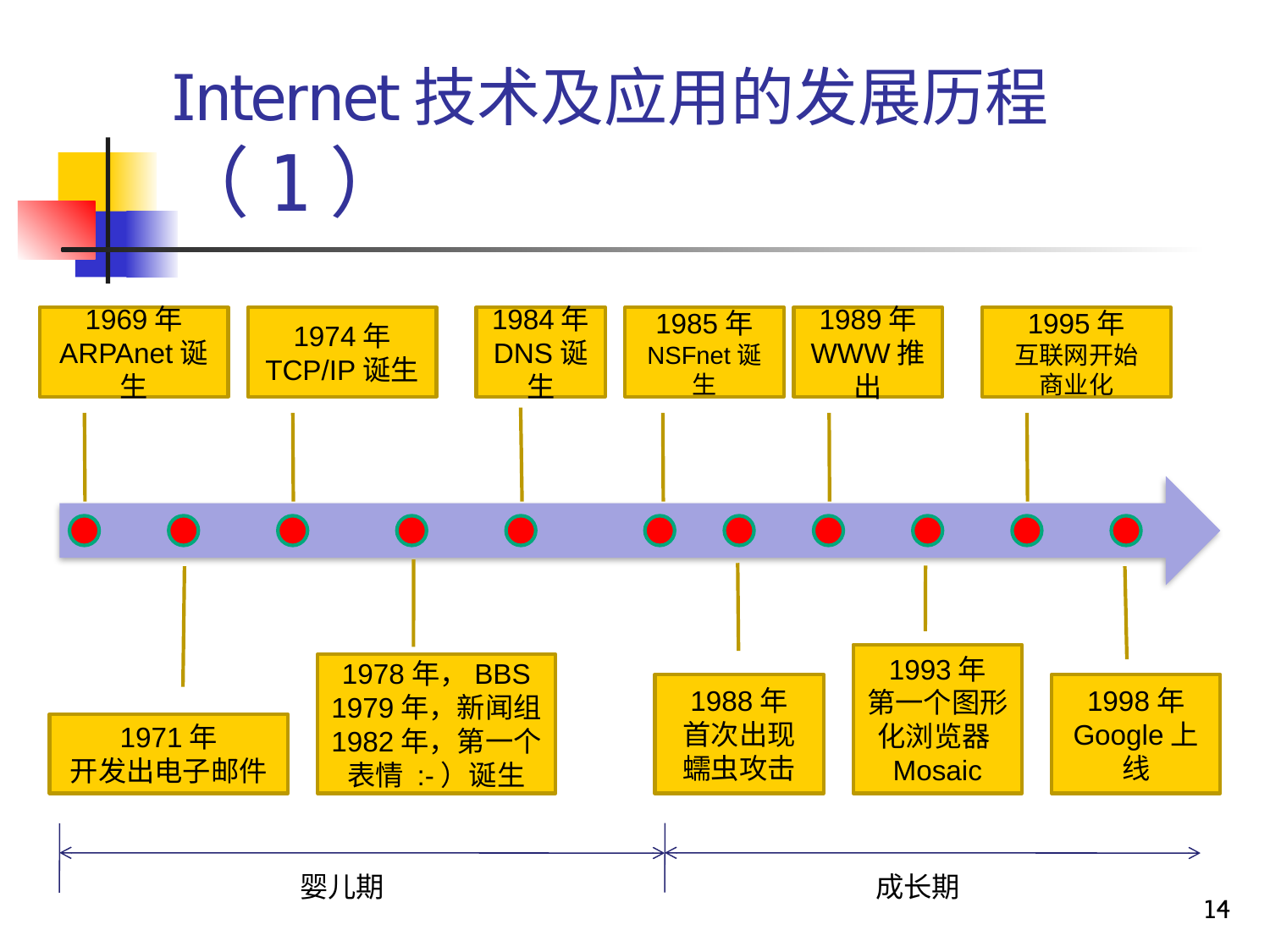

# Internet技术及应用的发展历程（1）
1969年
ARPAnet诞生
1974年
TCP/IP诞生
1984年
DNS诞生
1985年
NSFnet诞生
1989年
WWW推出
1995年
互联网开始
商业化

1993年
第一个图形化浏览器Mosaic
1978年，BBS
1979年，新闻组
1982年，第一个表情 :-）诞生
1988年
首次出现
蠕虫攻击
1998年
Google上线
1971年
开发出电子邮件
婴儿期
成长期
14